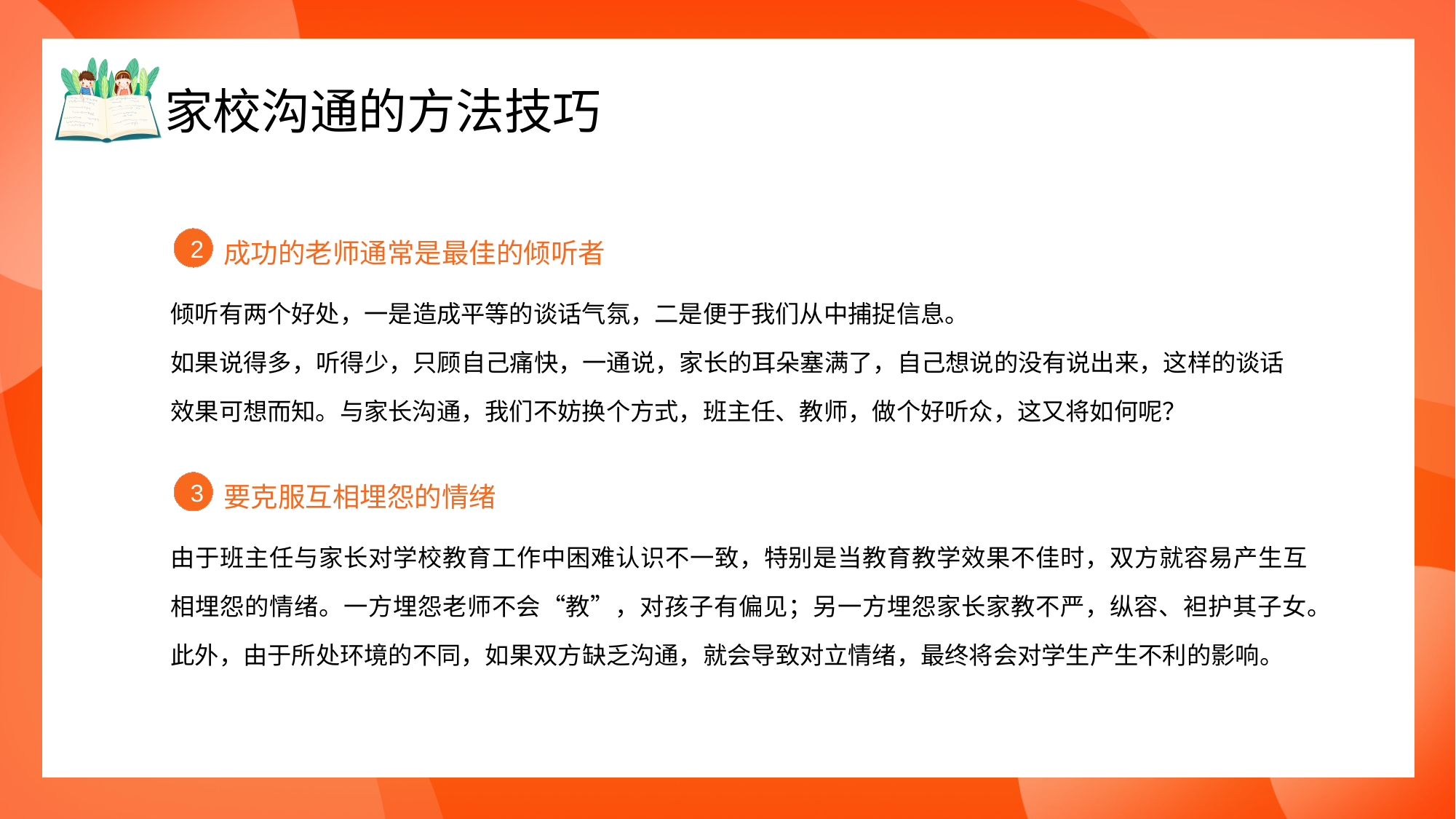

2
成功的老师通常是最佳的倾听者
倾听有两个好处，一是造成平等的谈话气氛，二是便于我们从中捕捉信息。
如果说得多，听得少，只顾自己痛快，一通说，家长的耳朵塞满了，自己想说的没有说出来，这样的谈话效果可想而知。与家长沟通，我们不妨换个方式，班主任、教师，做个好听众，这又将如何呢？
3
要克服互相埋怨的情绪
由于班主任与家长对学校教育工作中困难认识不一致，特别是当教育教学效果不佳时，双方就容易产生互相埋怨的情绪。一方埋怨老师不会“教”，对孩子有偏见；另一方埋怨家长家教不严，纵容、袒护其子女。
此外，由于所处环境的不同，如果双方缺乏沟通，就会导致对立情绪，最终将会对学生产生不利的影响。